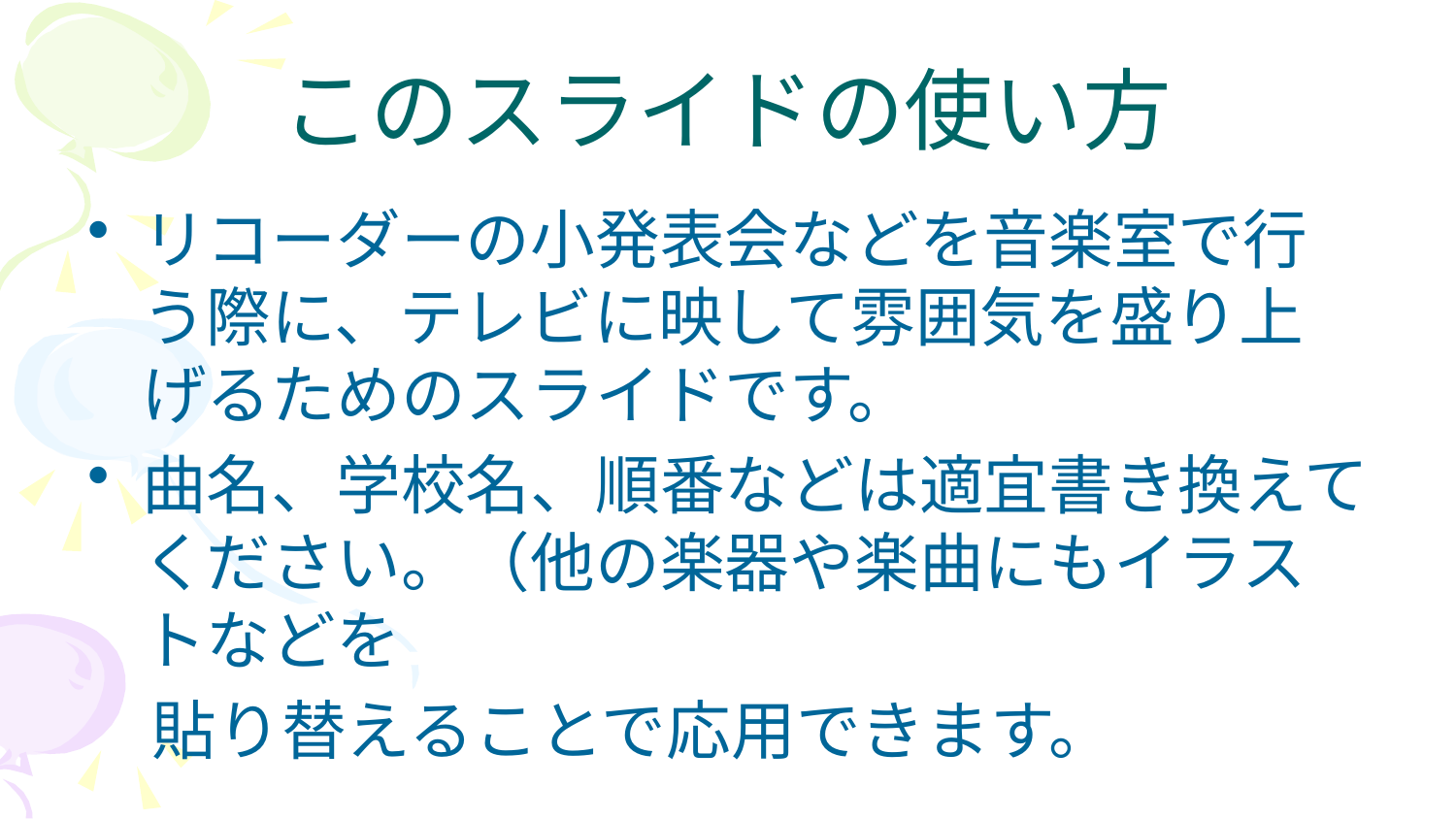

# このスライドの使い方
リコーダーの小発表会などを音楽室で行う際に、テレビに映して雰囲気を盛り上げるためのスライドです。
曲名、学校名、順番などは適宜書き換えてください。（他の楽器や楽曲にもイラストなどを
　貼り替えることで応用できます。